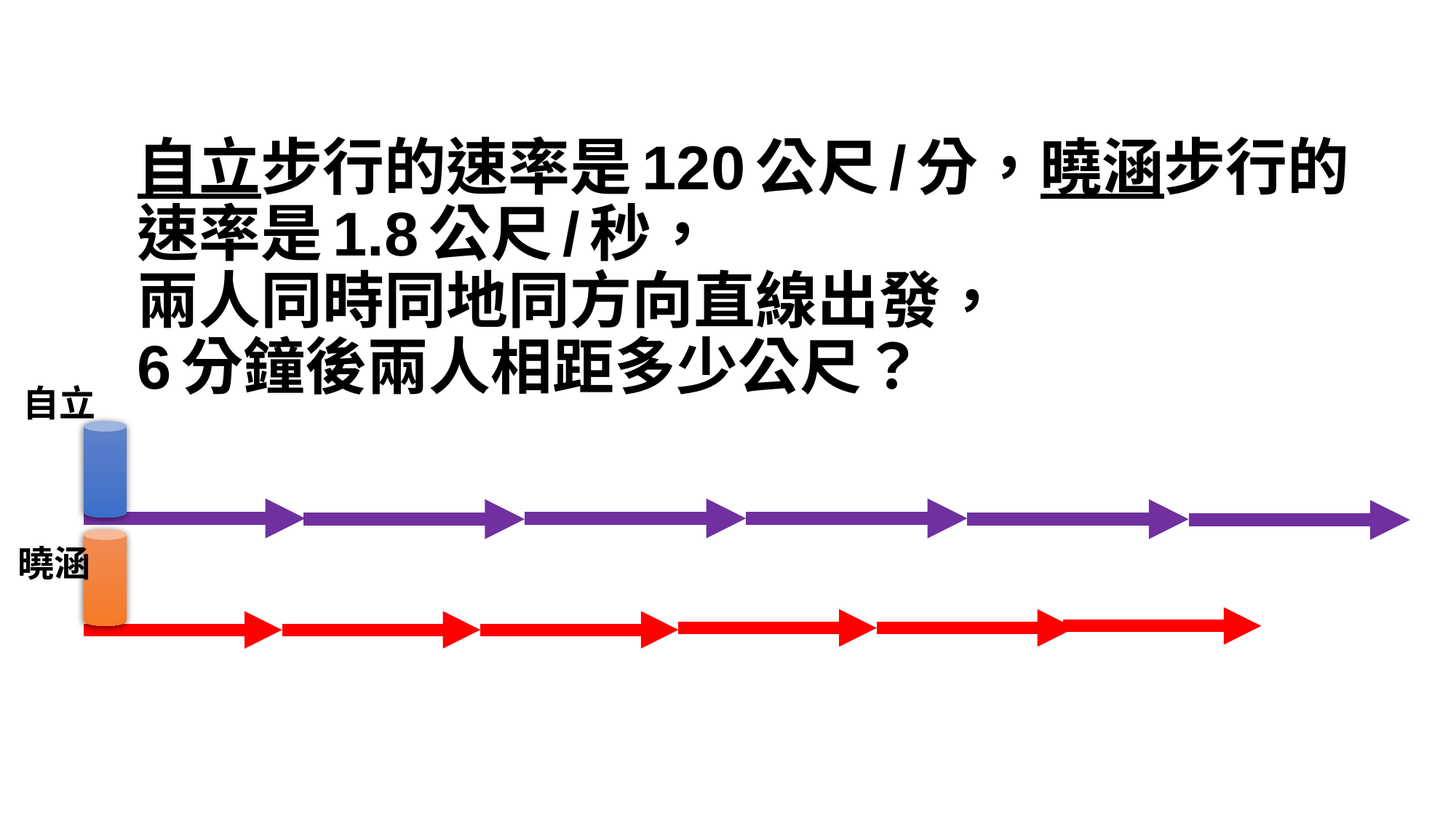

# 自立步行的速率是120公尺/分，曉涵步行的速率是1.8公尺/秒， 兩人同時同地同方向直線出發， 6分鐘後兩人相距多少公尺？
自立

曉涵